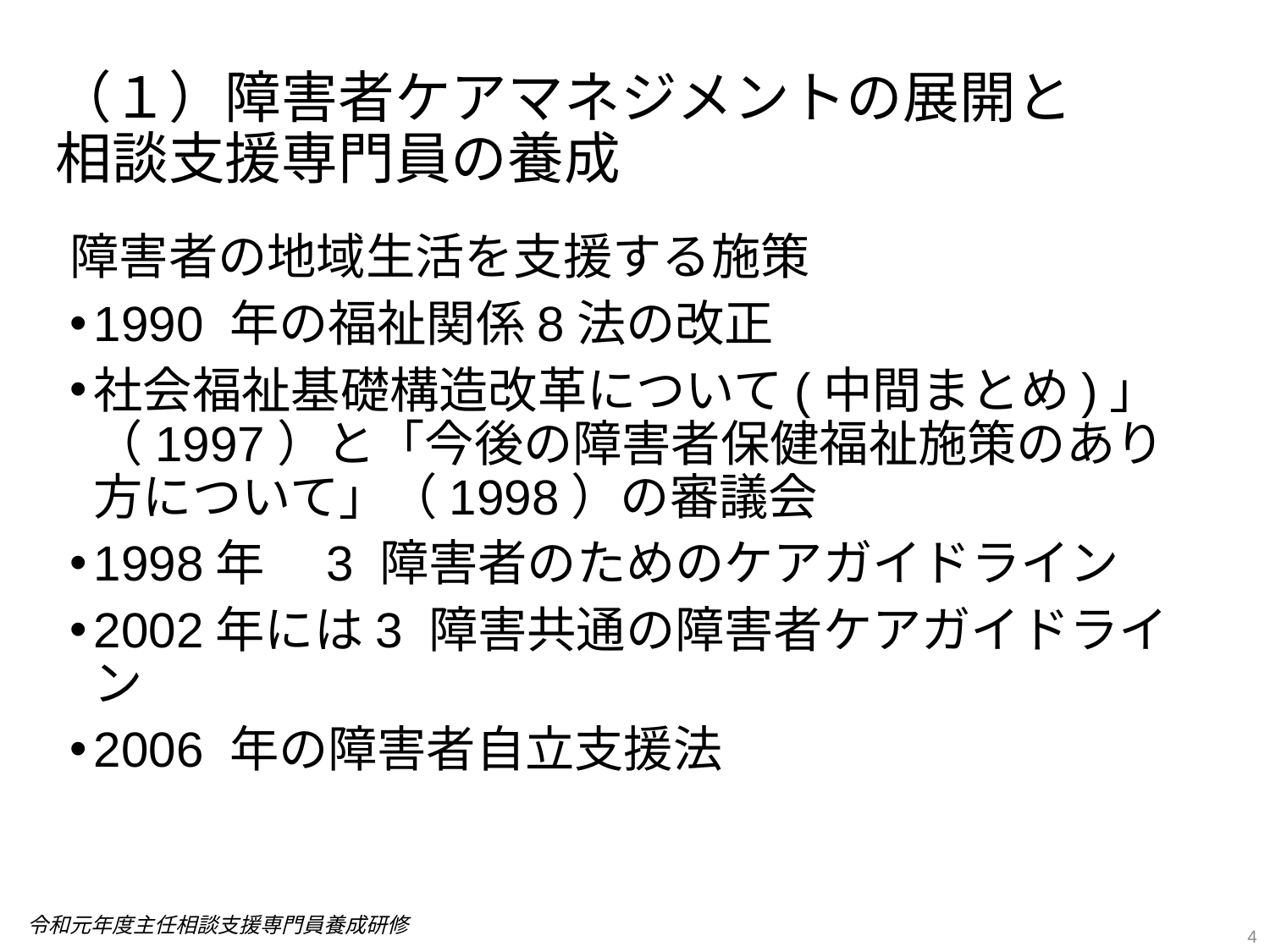

# （１）障害者ケアマネジメントの展開と 相談支援専門員の養成
障害者の地域生活を支援する施策
1990 年の福祉関係8法の改正
社会福祉基礎構造改革について(中間まとめ)」（1997）と「今後の障害者保健福祉施策のあり方について」（1998）の審議会
1998年　3 障害者のためのケアガイドライン
2002年には3 障害共通の障害者ケアガイドライン
2006 年の障害者自立支援法

4